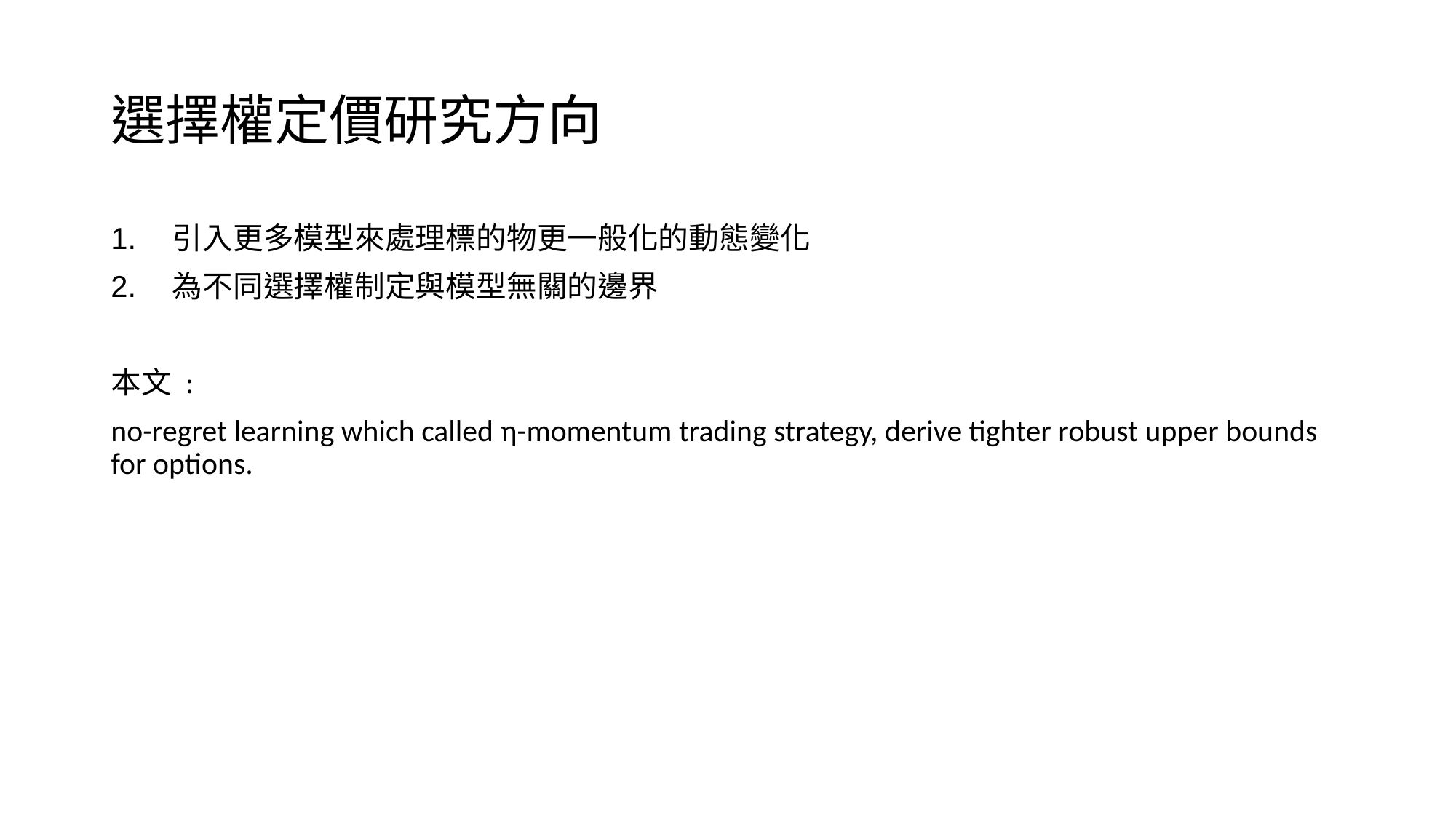

# 選擇權定價研究方向
引入更多模型來處理標的物更一般化的動態變化
為不同選擇權制定與模型無關的邊界

本文 :
no-regret learning which called η-momentum trading strategy, derive tighter robust upper bounds for options.